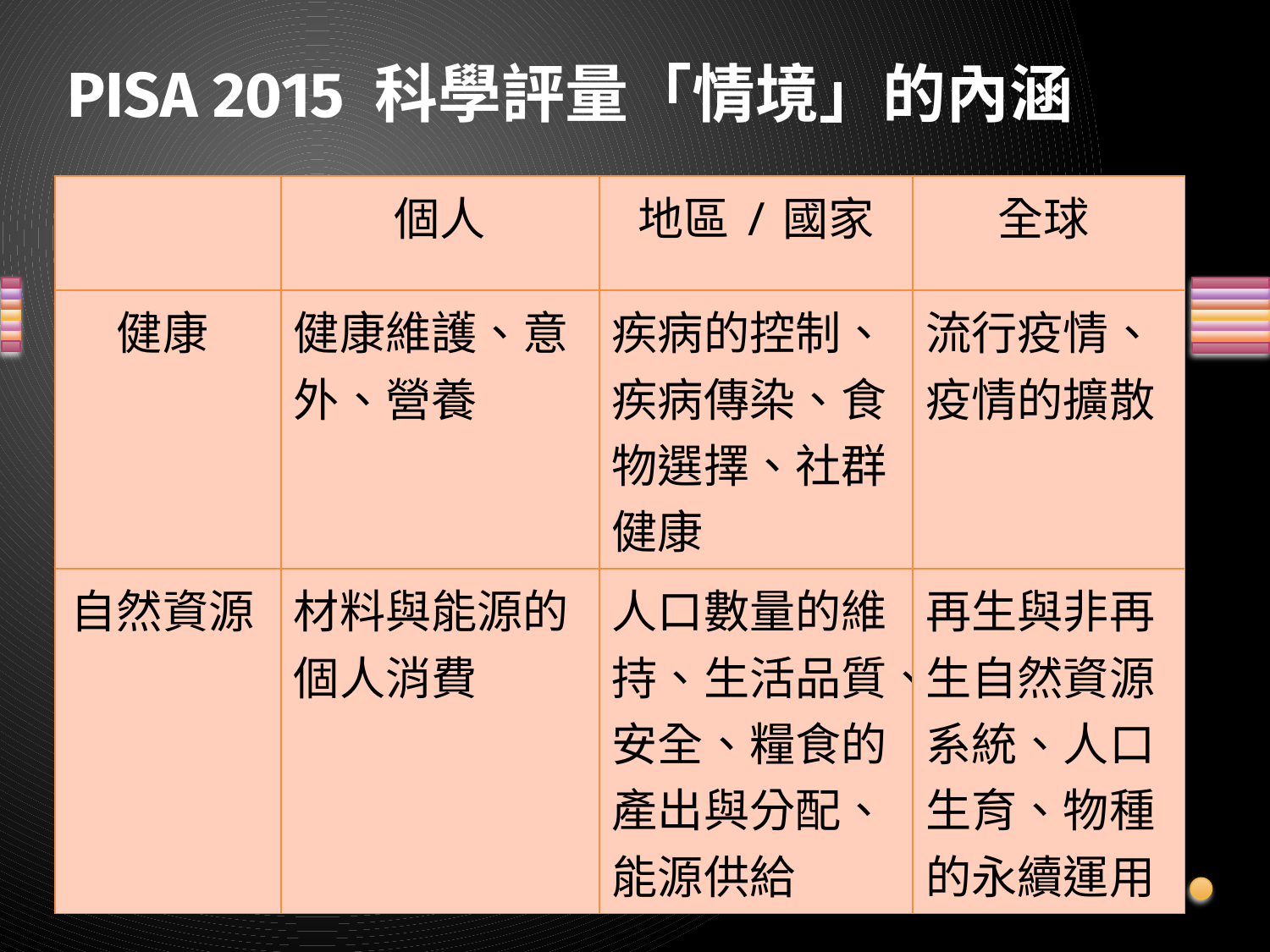

# PISA 2015 科學評量「情境」的內涵
|  | 個人 | 地區/國家 | 全球 |
| --- | --- | --- | --- |
| 健康 | 健康維護、意外、營養 | 疾病的控制、疾病傳染、食物選擇、社群健康 | 流行疫情、疫情的擴散 |
| 自然資源 | 材料與能源的個人消費 | 人口數量的維持、生活品質、安全、糧食的產出與分配、能源供給 | 再生與非再生自然資源系統、人口生育、物種的永續運用 |